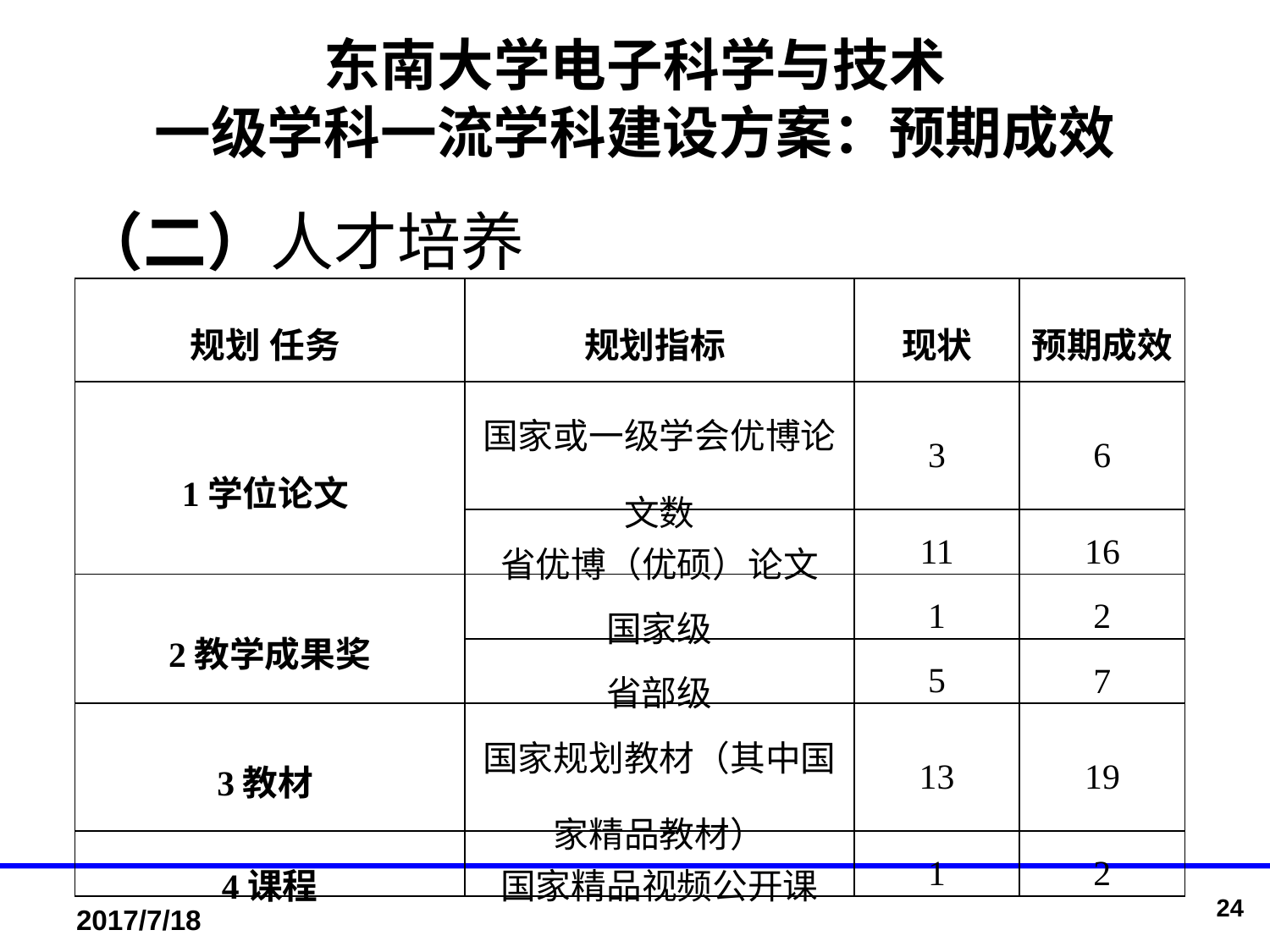

# 东南大学电子科学与技术 一级学科一流学科建设方案：预期成效
（二）人才培养
| 规划 任务 | 规划指标 | 现状 | 预期成效 |
| --- | --- | --- | --- |
| 1学位论文 | 国家或一级学会优博论文数 | 3 | 6 |
|  | 省优博（优硕）论文 | 11 | 16 |
| 2教学成果奖 | 国家级 | 1 | 2 |
|  | 省部级 | 5 | 7 |
| 3教材 | 国家规划教材（其中国家精品教材） | 13 | 19 |
| 4课程 | 国家精品视频公开课 | 1 | 2 |
24
2017/7/18